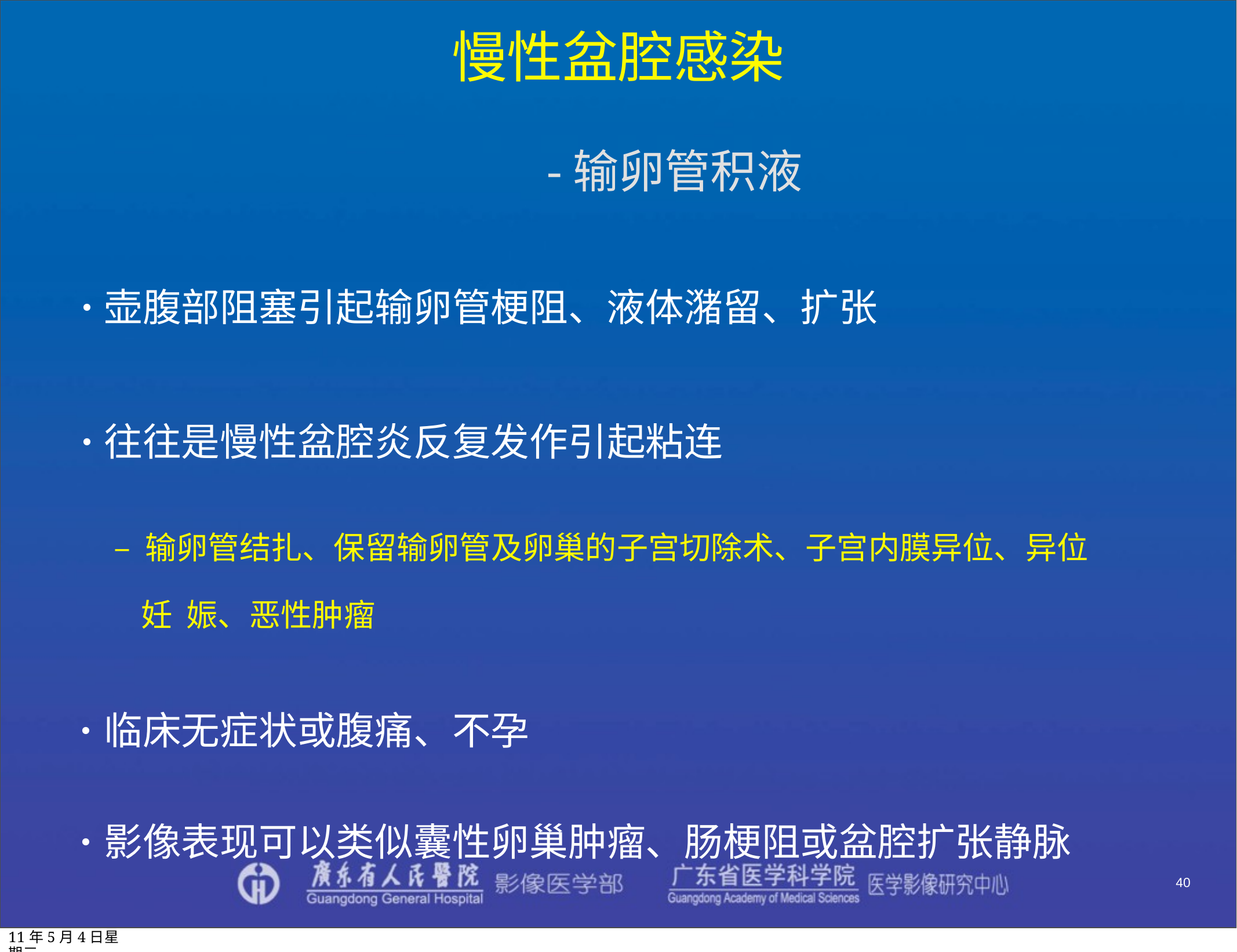

# 慢性盆腔感染
-输卵管积液

•	壶腹部阻塞引起输卵管梗阻、液体潴留、扩张

•	往往是慢性盆腔炎反复发作引起粘连
– 输卵管结扎、保留输卵管及卵巢的子宫切除术、子宫内膜异位、异位妊  娠、恶性肿瘤

•	临床无症状或腹痛、不孕

•	影像表现可以类似囊性卵巢肿瘤、肠梗阻或盆腔扩张静脉
40
11年5月4日星期三